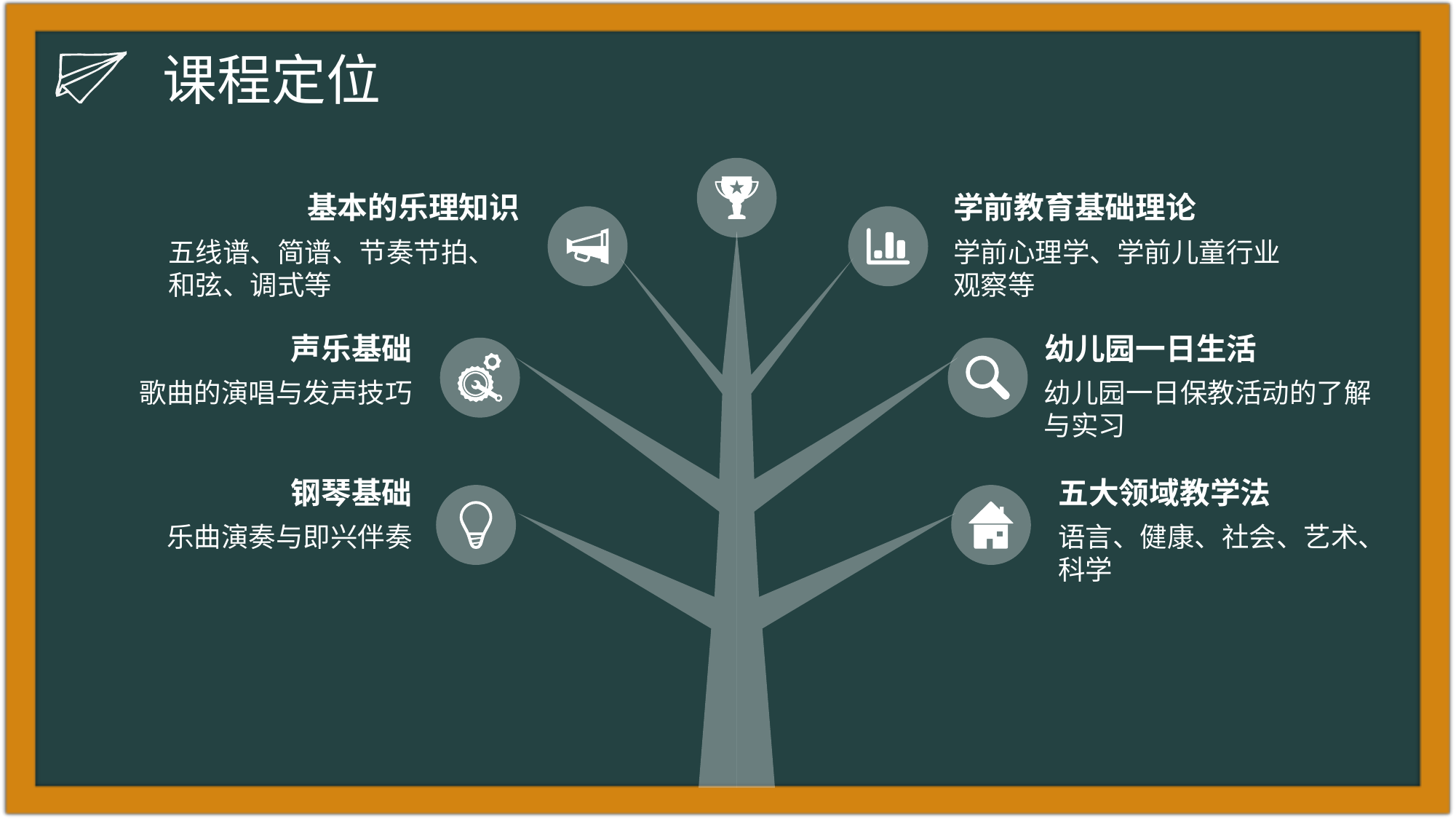

课程定位

基本的乐理知识
学前教育基础理论

五线谱、简谱、节奏节拍、和弦、调式等
学前心理学、学前儿童行业观察等

声乐基础
幼儿园一日生活

幼儿园一日保教活动的了解与实习
歌曲的演唱与发声技巧
钢琴基础
五大领域教学法

乐曲演奏与即兴伴奏
语言、健康、社会、艺术、科学